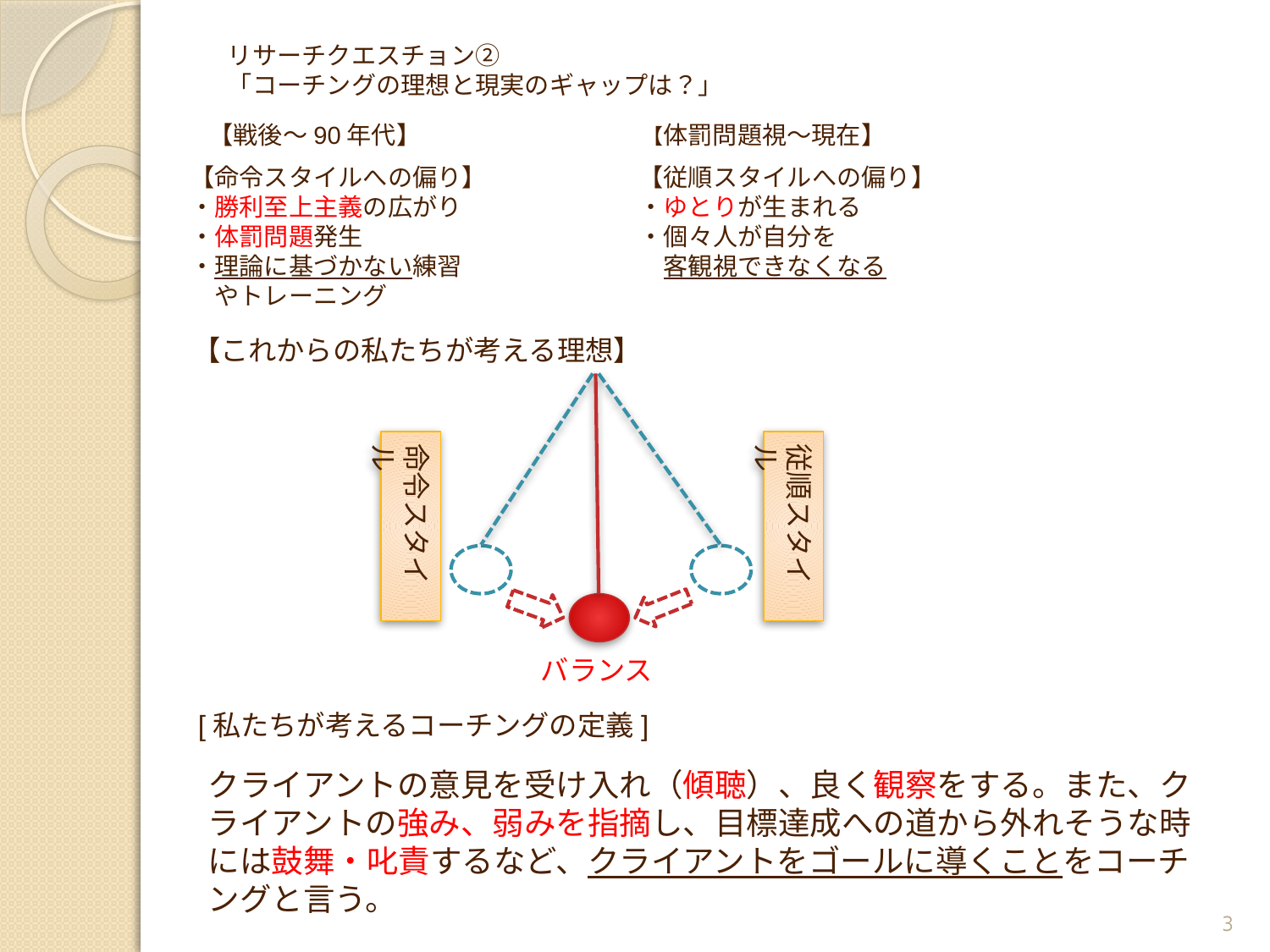

リサーチクエスチョン②
「コーチングの理想と現実のギャップは？」
【戦後〜90年代】
【体罰問題視〜現在】
【命令スタイルへの偏り】
・勝利至上主義の広がり
・体罰問題発生
・理論に基づかない練習
　やトレーニング

【従順スタイルへの偏り】
・ゆとりが生まれる
・個々人が自分を
　客観視できなくなる

【これからの私たちが考える理想】
命令スタイル

従順スタイル

バランス

[私たちが考えるコーチングの定義]
クライアントの意見を受け入れ（傾聴）、良く観察をする。また、クライアントの強み、弱みを指摘し、目標達成への道から外れそうな時には鼓舞・叱責するなど、クライアントをゴールに導くことをコーチングと言う。
3